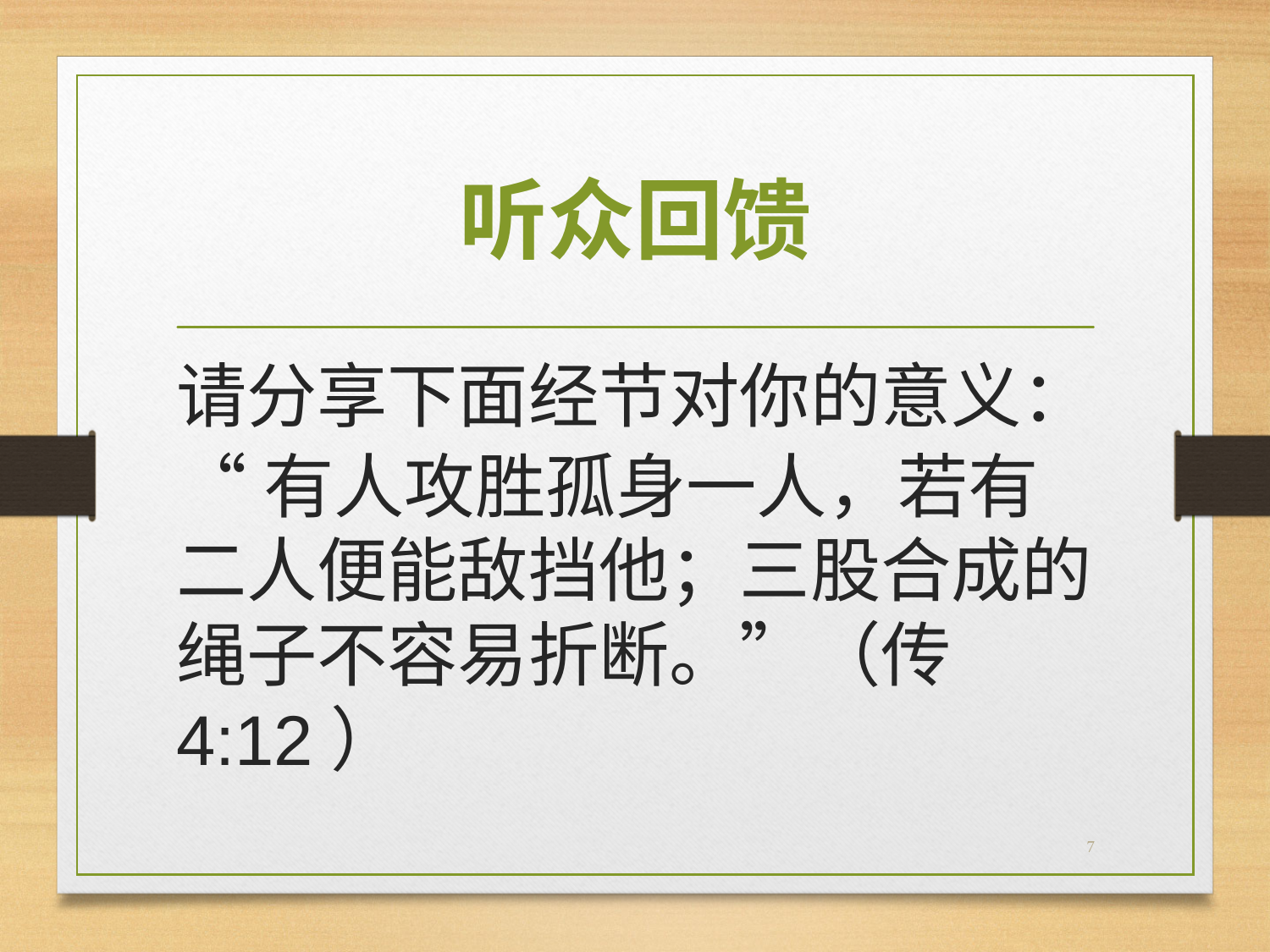

# 听众回馈
请分享下面经节对你的意义：
“有人攻胜孤身一人，若有二人便能敌挡他；三股合成的绳子不容易折断。”（传4:12）
7